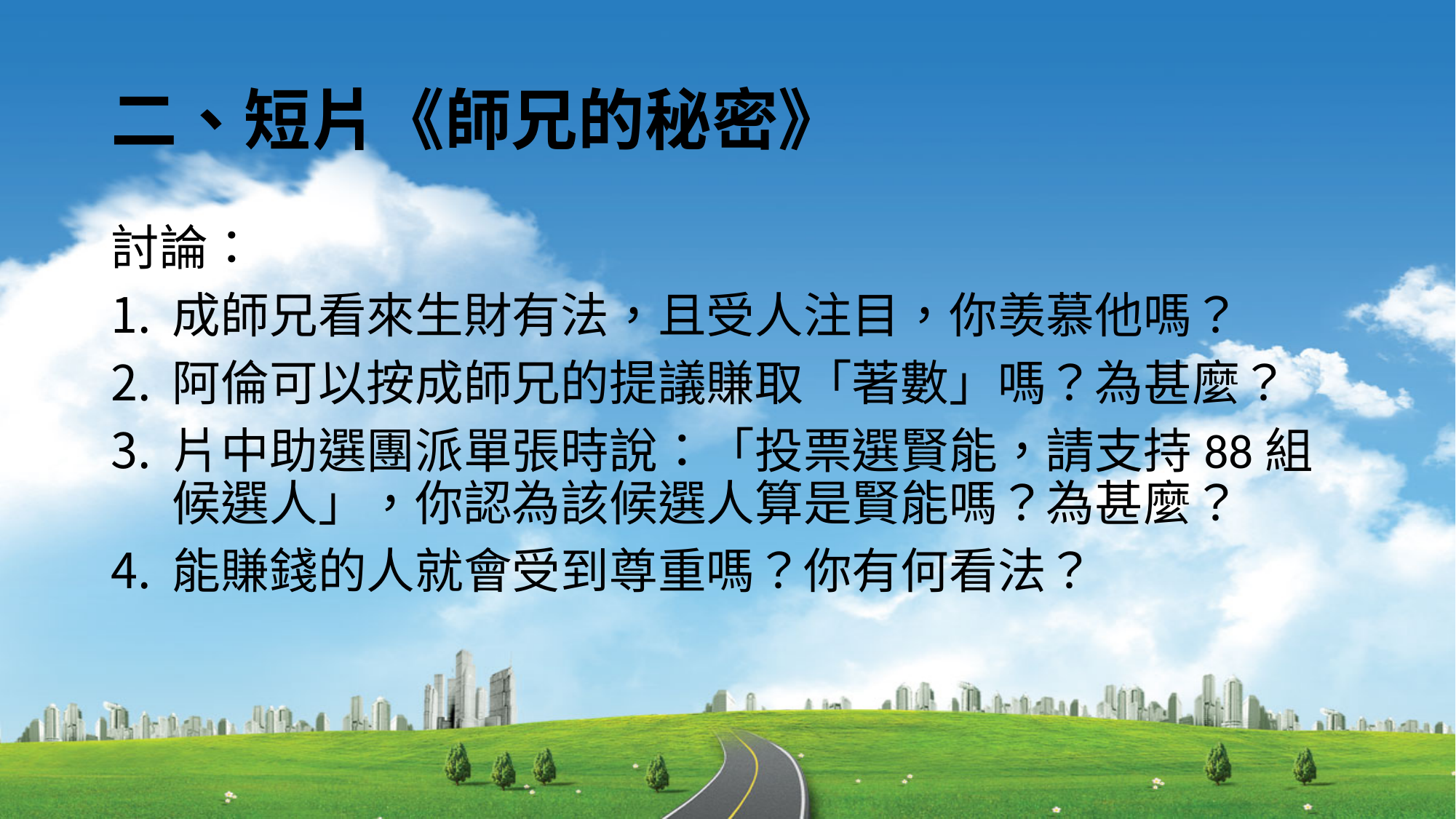

# 二、短片《師兄的秘密》
討論：
成師兄看來生財有法，且受人注目，你羡慕他嗎？
阿倫可以按成師兄的提議賺取「著數」嗎？為甚麼？
片中助選團派單張時說：「投票選賢能，請支持88組候選人」，你認為該候選人算是賢能嗎？為甚麼？
能賺錢的人就會受到尊重嗎？你有何看法？